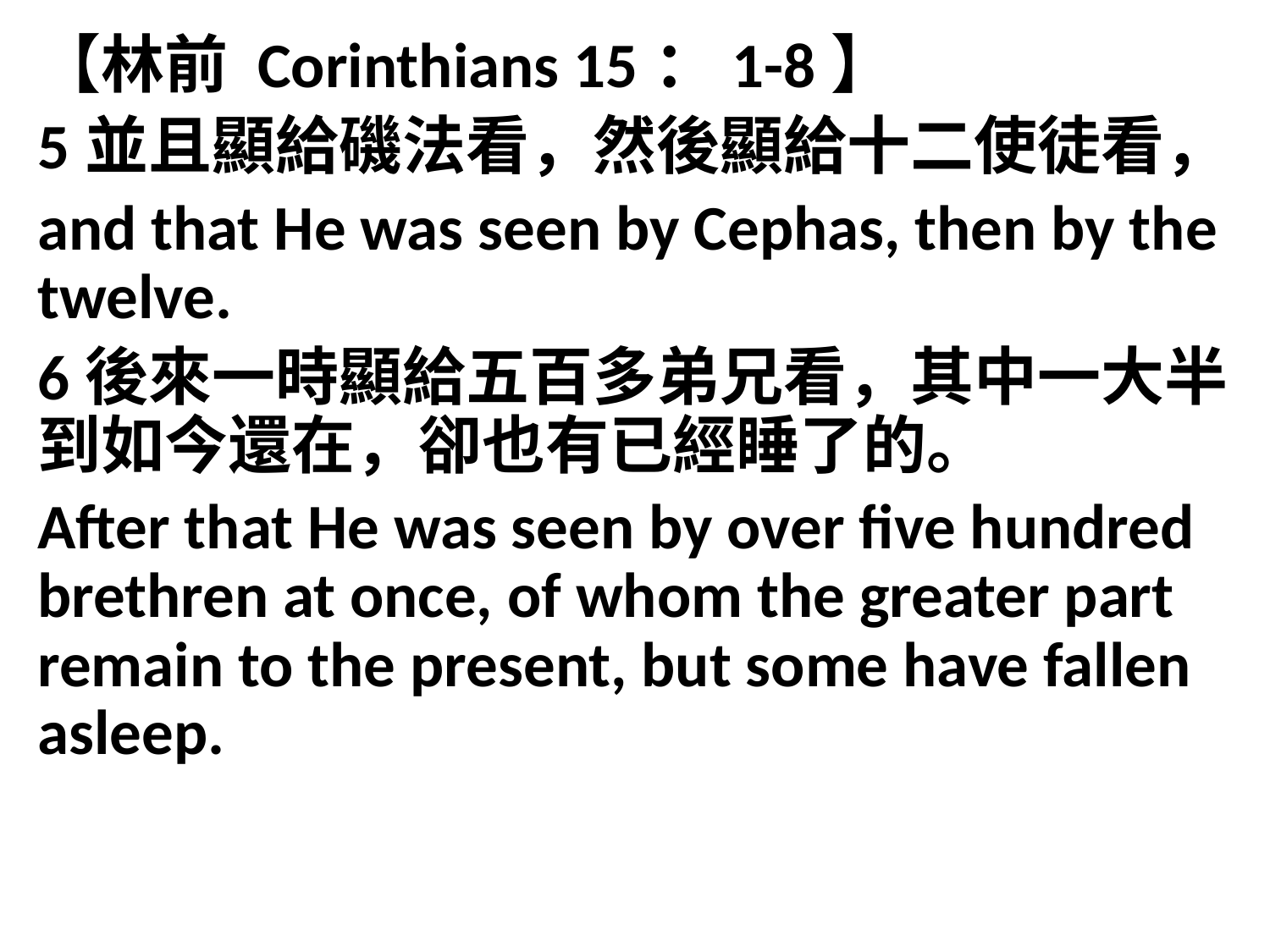

【林前 Corinthians 15：1-8】
5並且顯給磯法看，然後顯給十二使徒看，
and that He was seen by Cephas, then by the twelve.
6後來一時顯給五百多弟兄看，其中一大半到如今還在，卻也有已經睡了的。
After that He was seen by over five hundred brethren at once, of whom the greater part remain to the present, but some have fallen asleep.